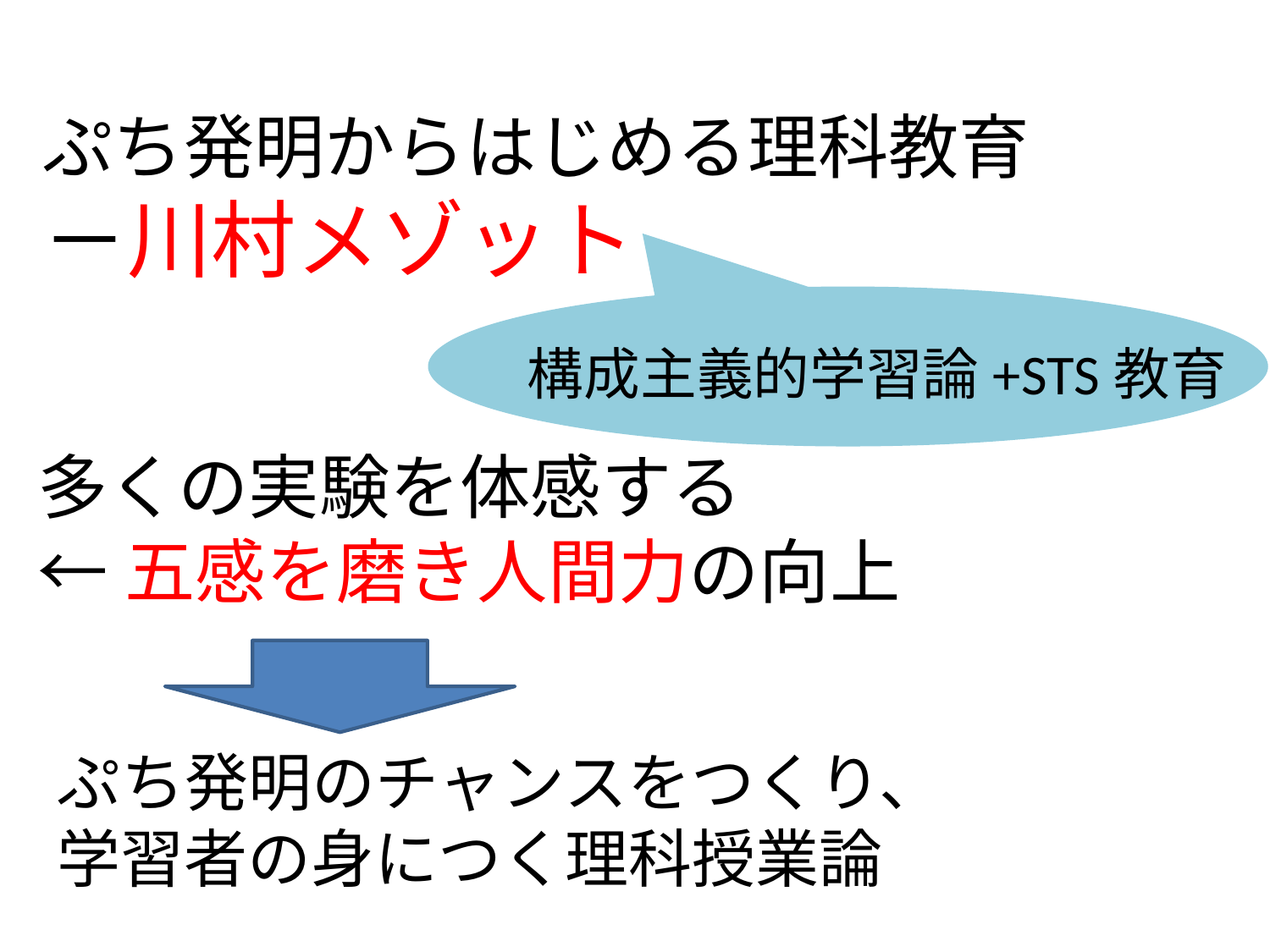

ぷち発明からはじめる理科教育
－川村メゾット

構成主義的学習論+STS教育

多くの実験を体感する
←五感を磨き人間力の向上

ぷち発明のチャンスをつくり、
学習者の身につく理科授業論